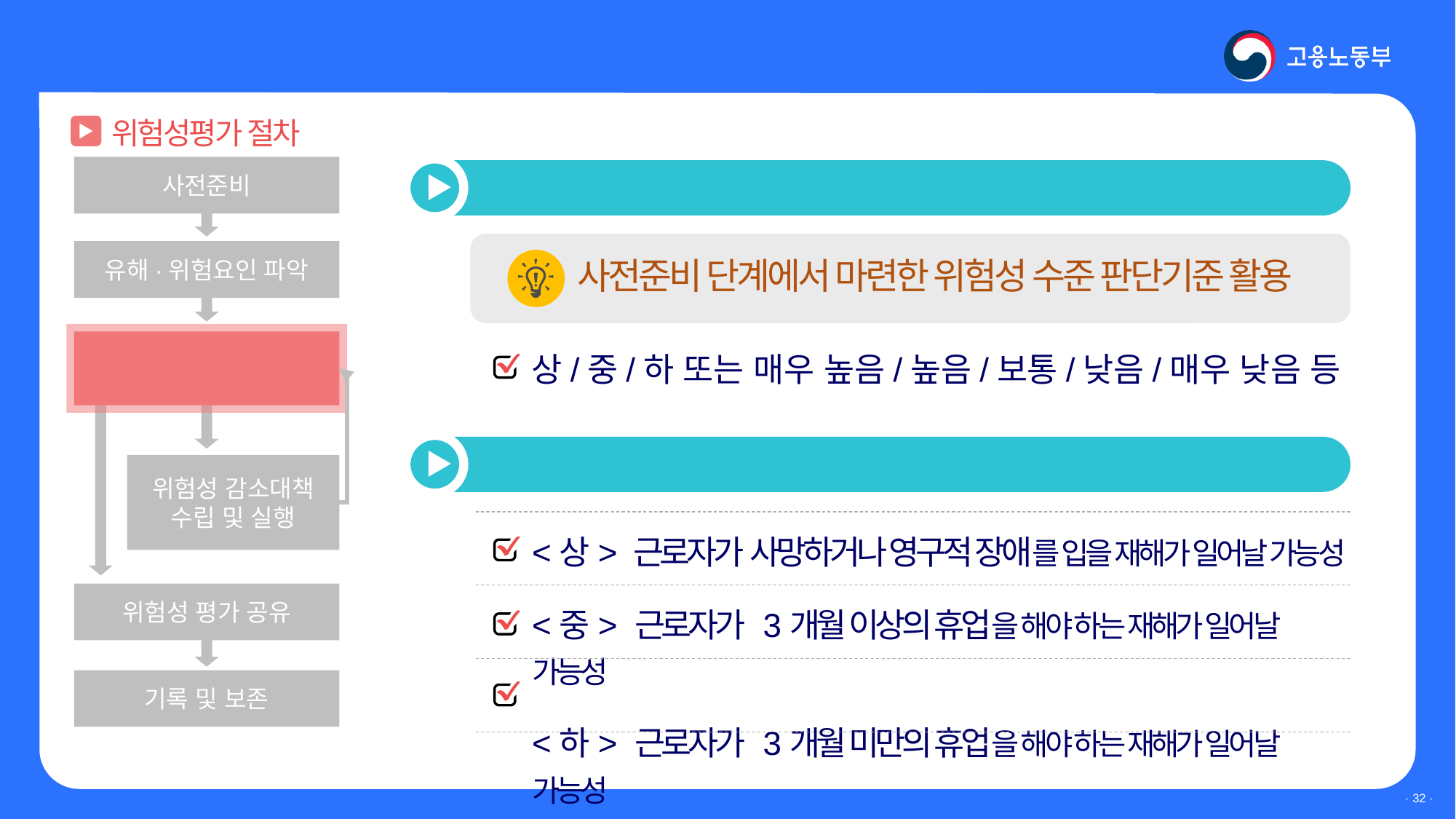

Ⅲ. 위험성평가 실시는 어떻게?
위험성평가 절차

사전준비

유해·위험요인 파악

위험성 결정

위험성 감소대책
수립 및 실행
위험성 평가 공유

기록 및 보존

     유해·위험요인이 얼마나 위험한가?

사전준비 단계에서 마련한 위험성 수준 판단기준 활용
상/중/하 또는 매우 높음/높음/보통/낮음/매우 낮음 등

     위험성의 수준은 어디에 해당하는가?

<상> 근로자가 사망하거나 영구적 장애를 입을 재해가 일어날 가능성
<중> 근로자가 3개월 이상의 휴업을 해야 하는 재해가 일어날 가능성
<하> 근로자가 3개월 미만의 휴업을 해야 하는 재해가 일어날 가능성

· 32 ·